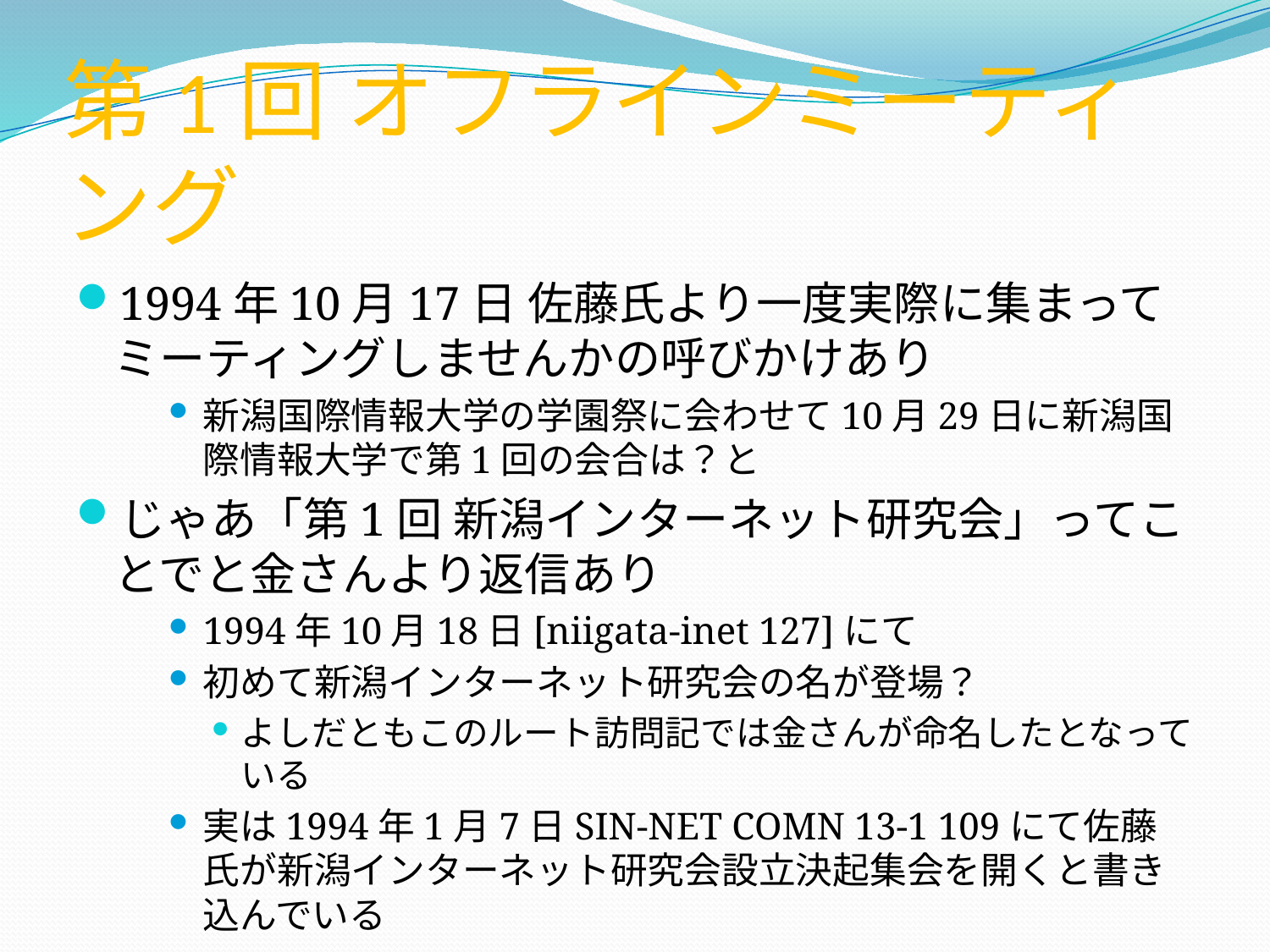

# 第1回 オフラインミーティング
1994年10月17日 佐藤氏より一度実際に集まってミーティングしませんかの呼びかけあり
新潟国際情報大学の学園祭に会わせて10月29日に新潟国際情報大学で第1回の会合は？と
じゃあ「第1回 新潟インターネット研究会」ってことでと金さんより返信あり
1994年10月18日[niigata-inet 127]にて
初めて新潟インターネット研究会の名が登場？
よしだともこのルート訪問記では金さんが命名したとなっている
実は1994年1月7日SIN-NET COMN 13-1 109にて佐藤氏が新潟インターネット研究会設立決起集会を開くと書き込んでいる